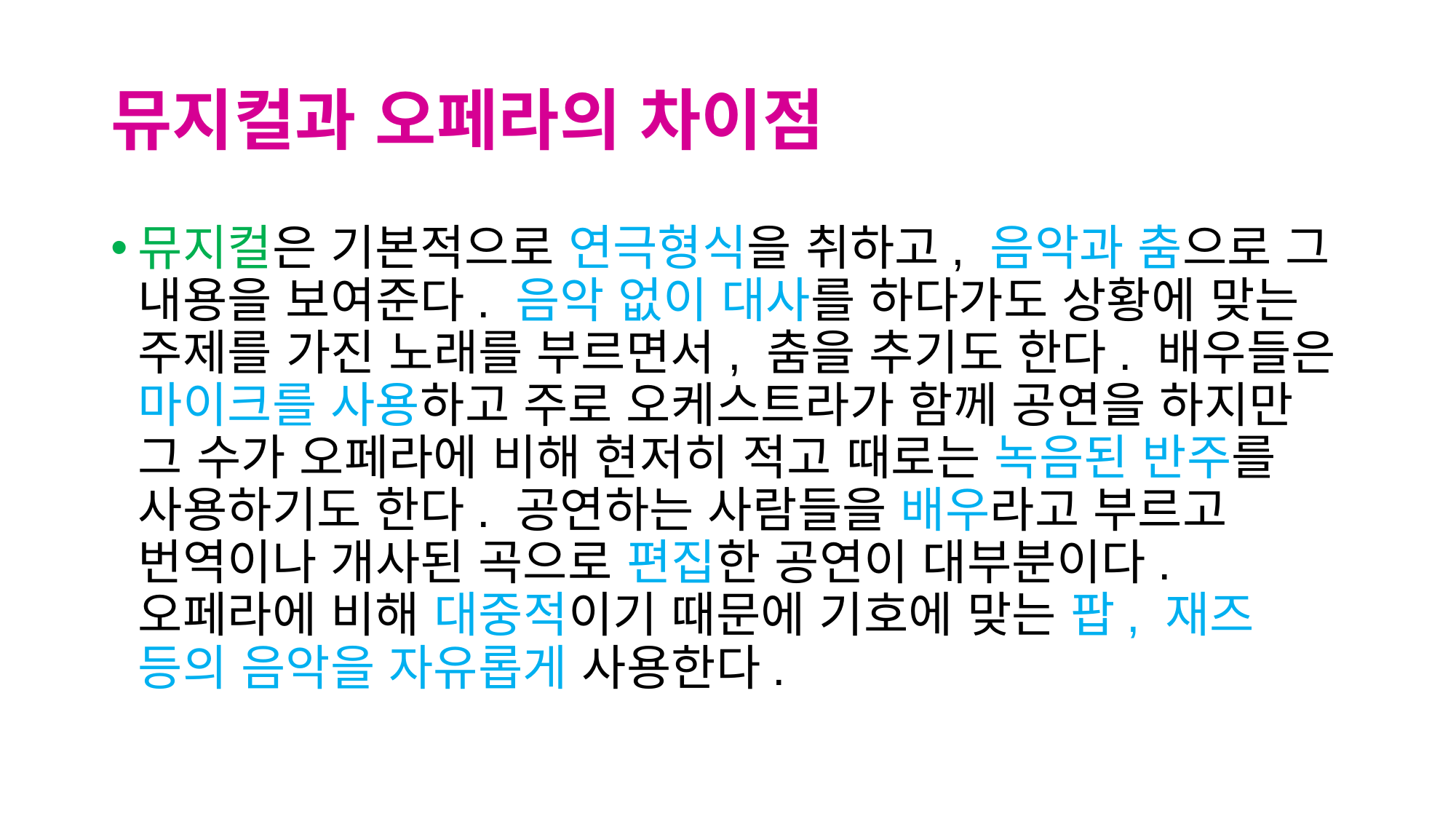

# 뮤지컬과 오페라의 차이점
뮤지컬은 기본적으로 연극형식을 취하고, 음악과 춤으로 그 내용을 보여준다. 음악 없이 대사를 하다가도 상황에 맞는 주제를 가진 노래를 부르면서, 춤을 추기도 한다. 배우들은 마이크를 사용하고 주로 오케스트라가 함께 공연을 하지만 그 수가 오페라에 비해 현저히 적고 때로는 녹음된 반주를 사용하기도 한다. 공연하는 사람들을 배우라고 부르고 번역이나 개사된 곡으로 편집한 공연이 대부분이다. 오페라에 비해 대중적이기 때문에 기호에 맞는 팝, 재즈 등의 음악을 자유롭게 사용한다.